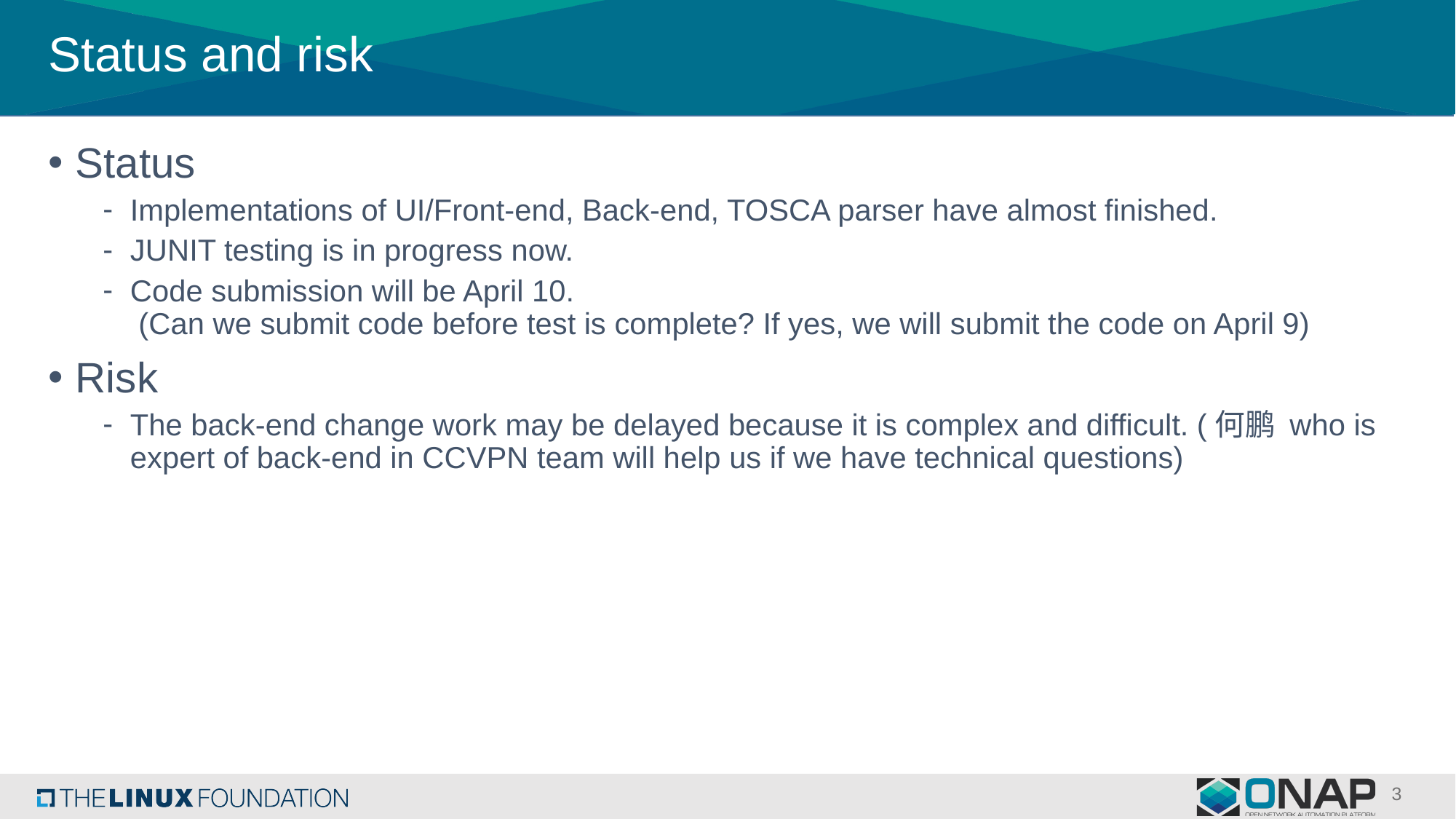

# Status and risk
Status
Implementations of UI/Front-end, Back-end, TOSCA parser have almost finished.
JUNIT testing is in progress now.
Code submission will be April 10.
 (Can we submit code before test is complete? If yes, we will submit the code on April 9)
Risk
The back-end change work may be delayed because it is complex and difficult. (何鹏 who is expert of back-end in CCVPN team will help us if we have technical questions)
3